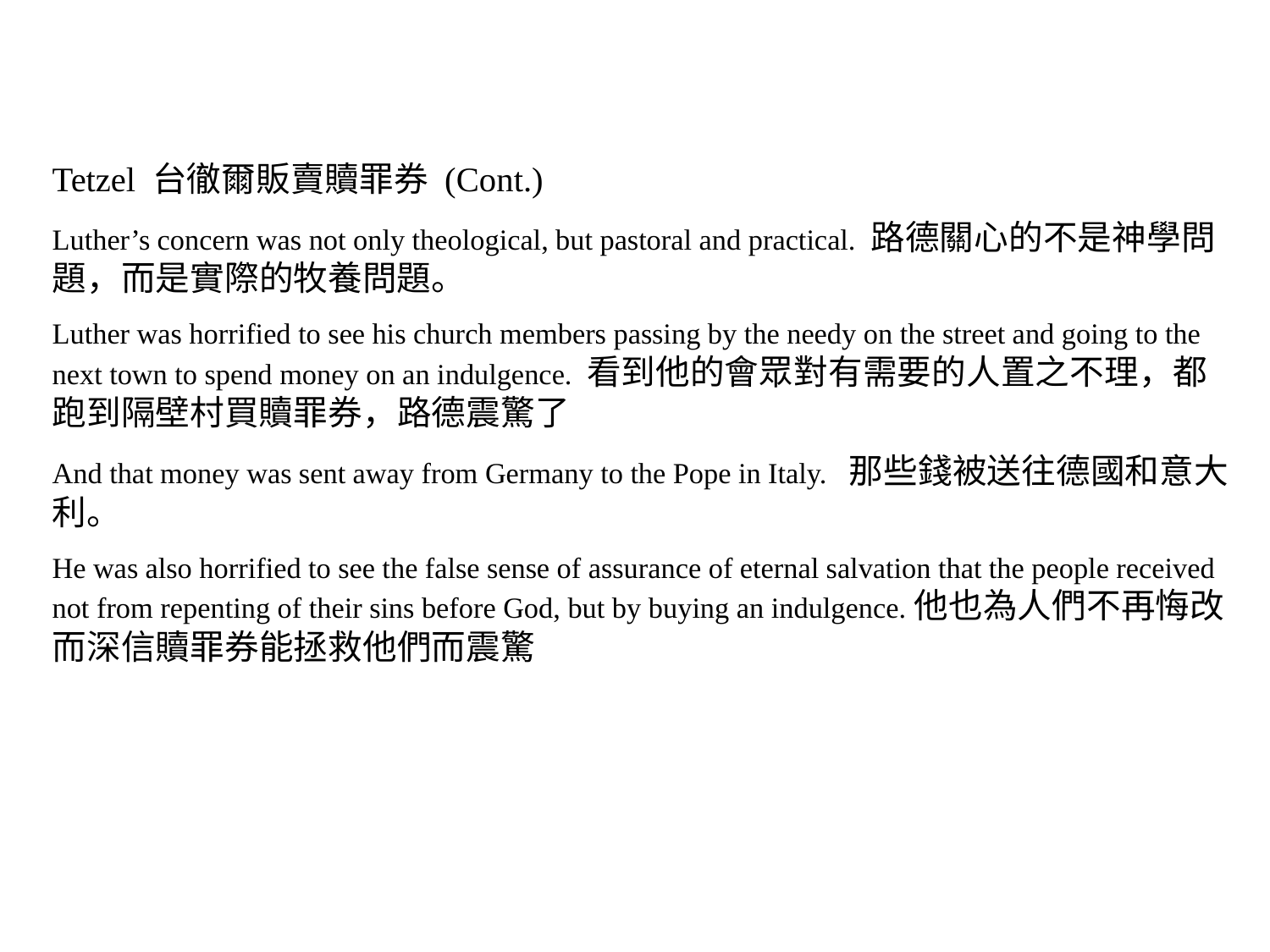

Tetzel 台徹爾販賣贖罪券 (Cont.)
Luther’s concern was not only theological, but pastoral and practical. 路德關心的不是神學問題，而是實際的牧養問題。
Luther was horrified to see his church members passing by the needy on the street and going to the next town to spend money on an indulgence. 看到他的會眾對有需要的人置之不理，都跑到隔壁村買贖罪券，路德震驚了
And that money was sent away from Germany to the Pope in Italy.  那些錢被送往德國和意大利。
He was also horrified to see the false sense of assurance of eternal salvation that the people received not from repenting of their sins before God, but by buying an indulgence.他也為人們不再悔改而深信贖罪券能拯救他們而震驚